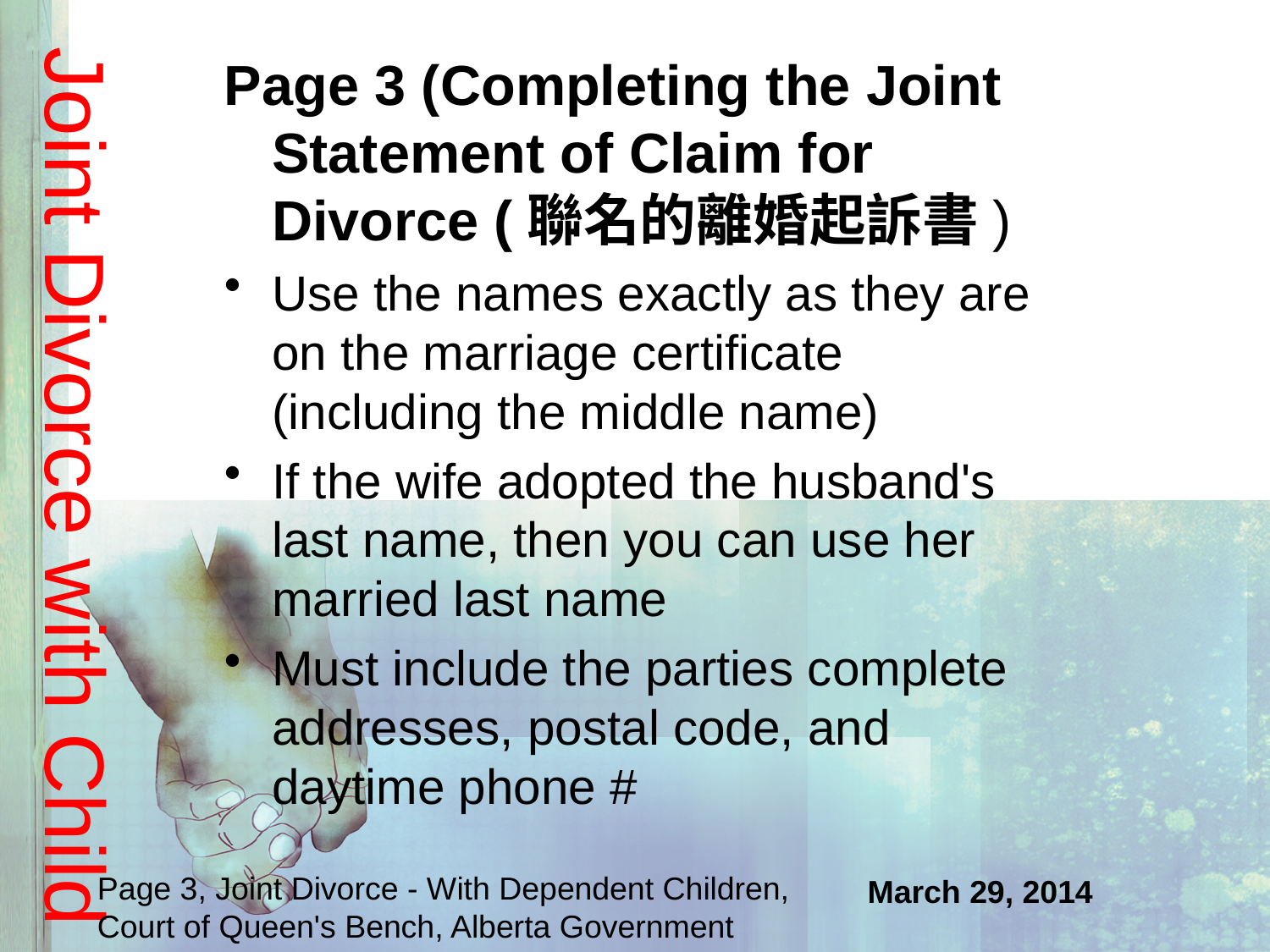

# Joint Divorce with Child
Page 3 (Completing the Joint Statement of Claim for Divorce (聯名的離婚起訴書)
Use the names exactly as they are on the marriage certificate (including the middle name)
If the wife adopted the husband's last name, then you can use her married last name
Must include the parties complete addresses, postal code, and daytime phone #

Page 3, Joint Divorce - With Dependent Children, Court of Queen's Bench, Alberta Government
March 29, 2014